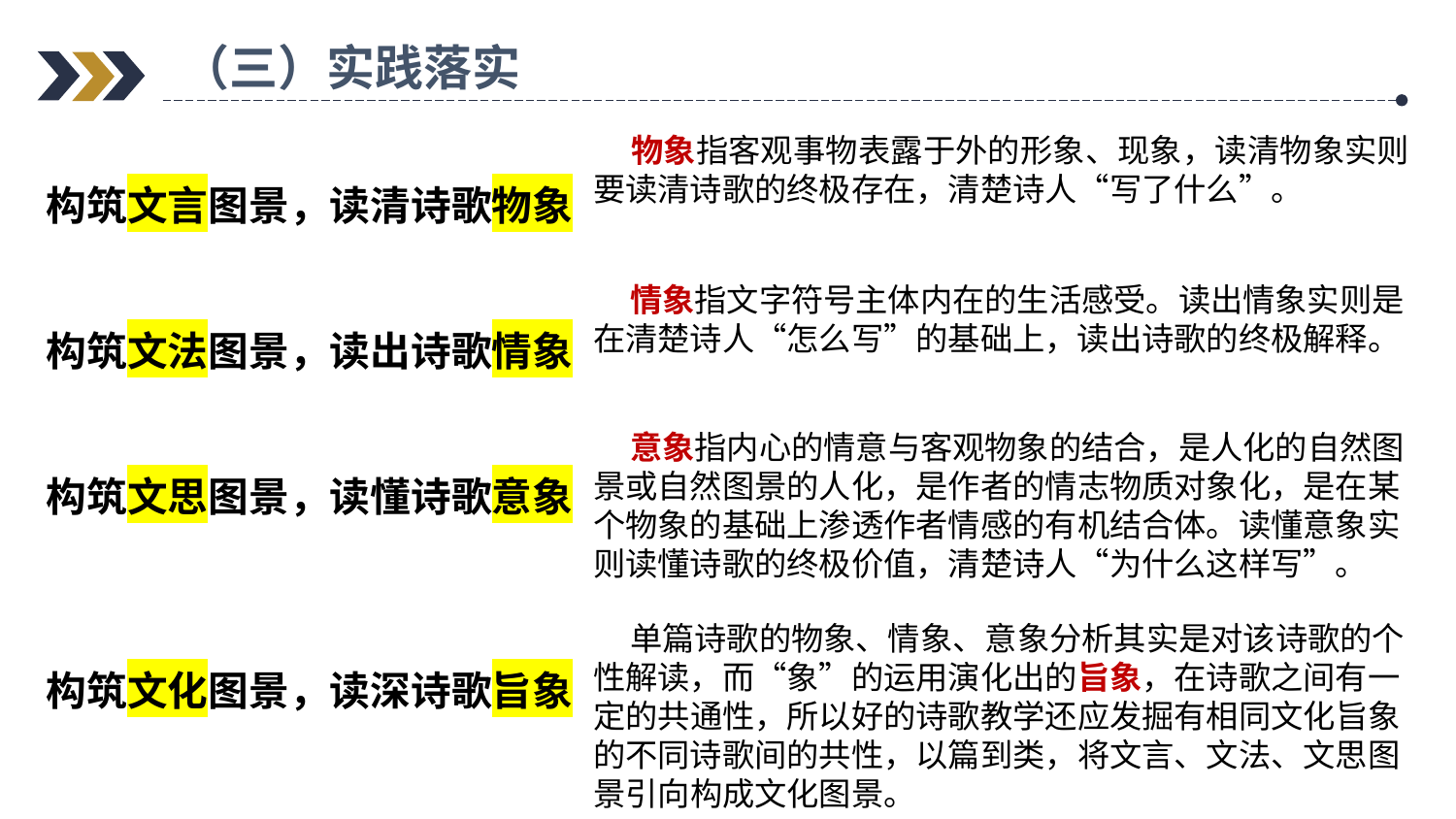

（三）实践落实

构筑文言图景，读清诗歌物象
构筑文法图景，读出诗歌情象
构筑文思图景，读懂诗歌意象
构筑文化图景，读深诗歌旨象
    物象指客观事物表露于外的形象、现象，读清物象实则要读清诗歌的终极存在，清楚诗人“写了什么”。
    情象指文字符号主体内在的生活感受。读出情象实则是在清楚诗人“怎么写”的基础上，读出诗歌的终极解释。
    意象指内心的情意与客观物象的结合，是人化的自然图景或自然图景的人化，是作者的情志物质对象化，是在某个物象的基础上渗透作者情感的有机结合体。读懂意象实则读懂诗歌的终极价值，清楚诗人“为什么这样写”。
    单篇诗歌的物象、情象、意象分析其实是对该诗歌的个性解读，而“象”的运用演化出的旨象，在诗歌之间有一定的共通性，所以好的诗歌教学还应发掘有相同文化旨象的不同诗歌间的共性，以篇到类，将文言、文法、文思图景引向构成文化图景。